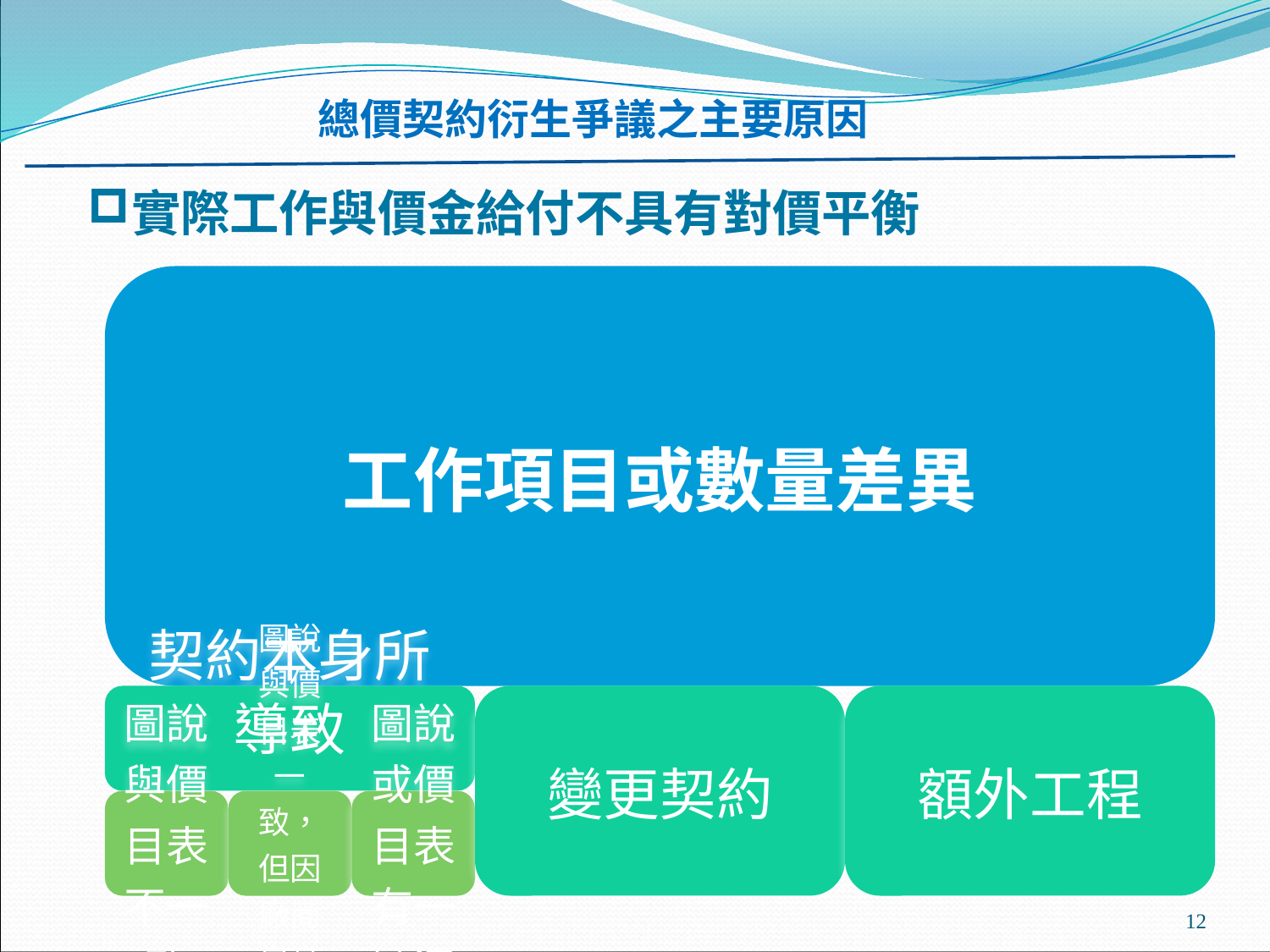

總價契約衍生爭議之主要原因
#
實際工作與價金給付不具有對價平衡

工作項目或數量差異
之數量差異
變更契約
額外工程
12